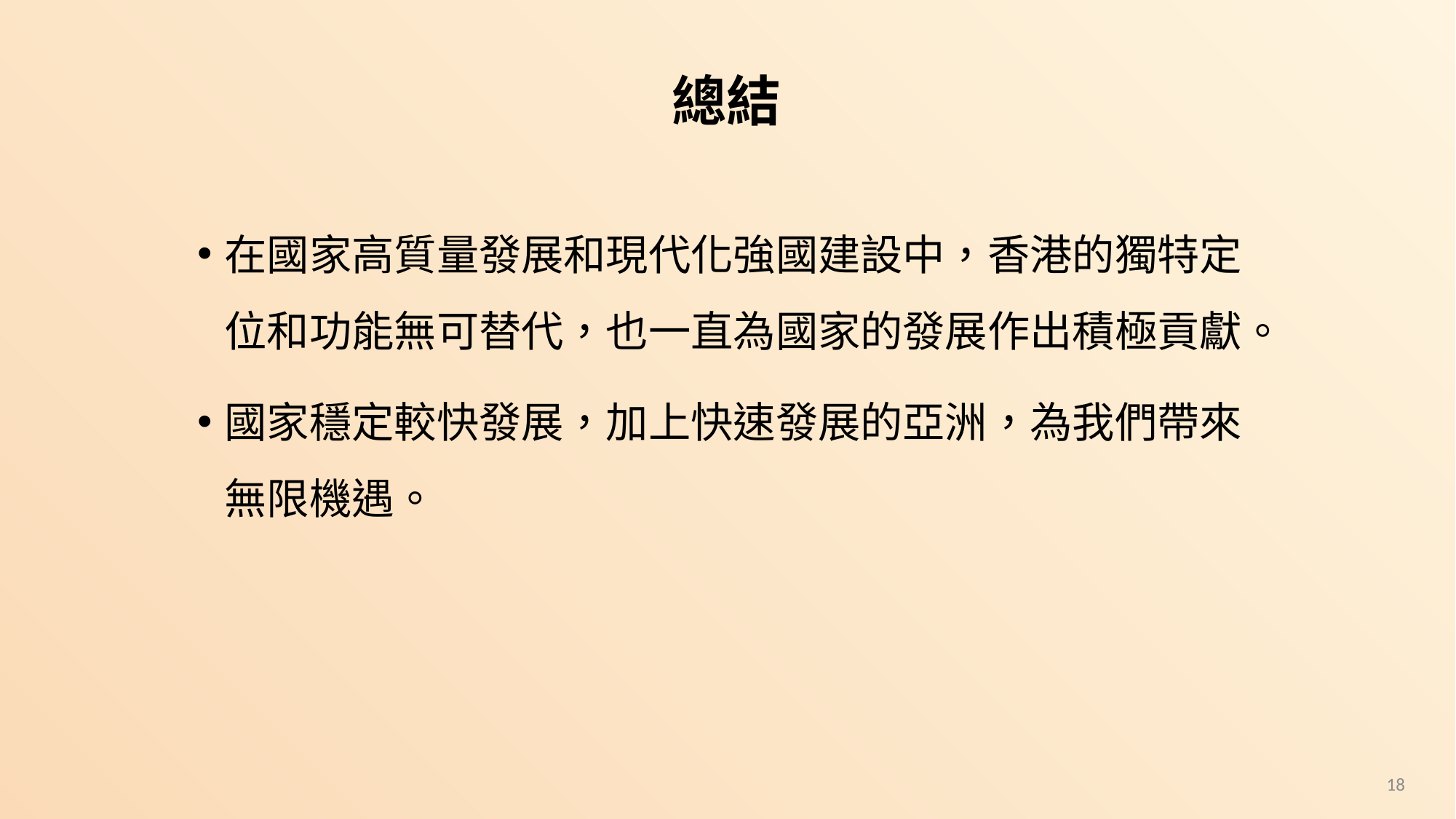

總結
在國家高質量發展和現代化強國建設中，香港的獨特定位和功能無可替代，也一直為國家的發展作出積極貢獻。
國家穩定較快發展，加上快速發展的亞洲，為我們帶來無限機遇。